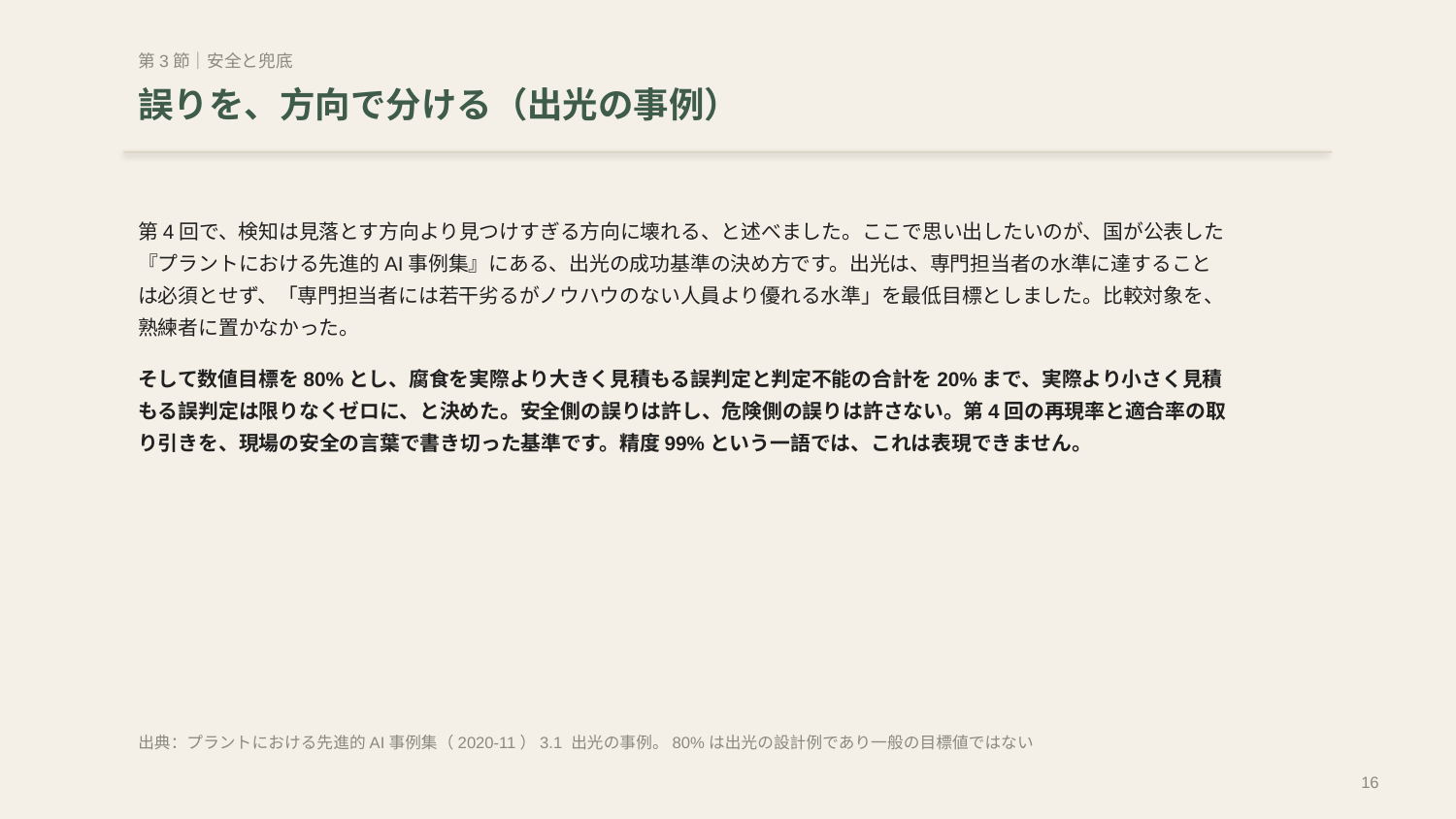

第3節｜安全と兜底
誤りを、方向で分ける（出光の事例）

第4回で、検知は見落とす方向より見つけすぎる方向に壊れる、と述べました。ここで思い出したいのが、国が公表した『プラントにおける先進的AI事例集』にある、出光の成功基準の決め方です。出光は、専門担当者の水準に達することは必須とせず、「専門担当者には若干劣るがノウハウのない人員より優れる水準」を最低目標としました。比較対象を、熟練者に置かなかった。
そして数値目標を80%とし、腐食を実際より大きく見積もる誤判定と判定不能の合計を20%まで、実際より小さく見積もる誤判定は限りなくゼロに、と決めた。安全側の誤りは許し、危険側の誤りは許さない。第4回の再現率と適合率の取り引きを、現場の安全の言葉で書き切った基準です。精度99%という一語では、これは表現できません。
出典：プラントにおける先進的AI事例集（2020-11）3.1 出光の事例。80%は出光の設計例であり一般の目標値ではない
16